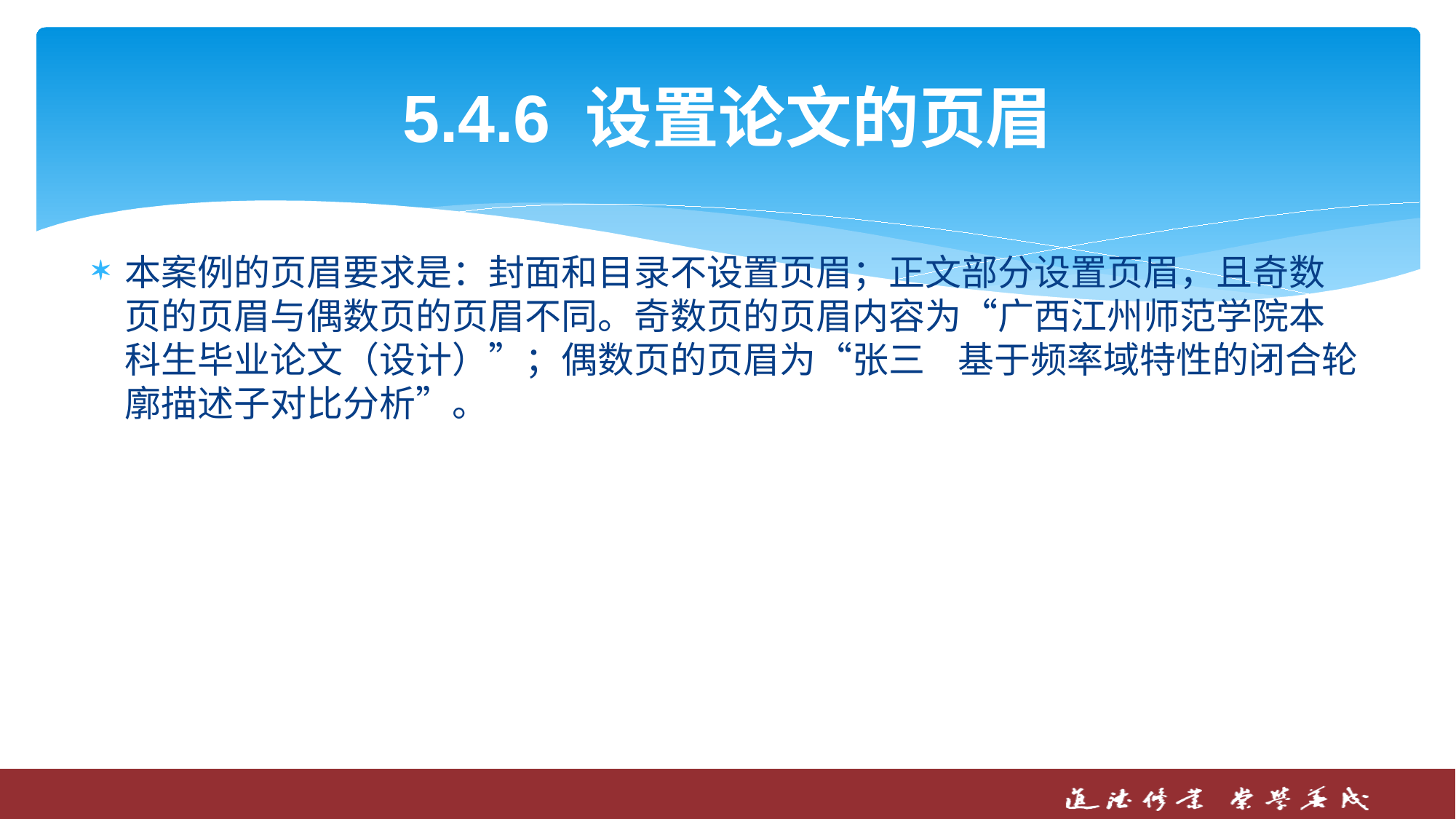

# 5.4.6 设置论文的页眉
本案例的页眉要求是：封面和目录不设置页眉；正文部分设置页眉，且奇数页的页眉与偶数页的页眉不同。奇数页的页眉内容为“广西江州师范学院本科生毕业论文（设计）”；偶数页的页眉为“张三    基于频率域特性的闭合轮廓描述子对比分析”。